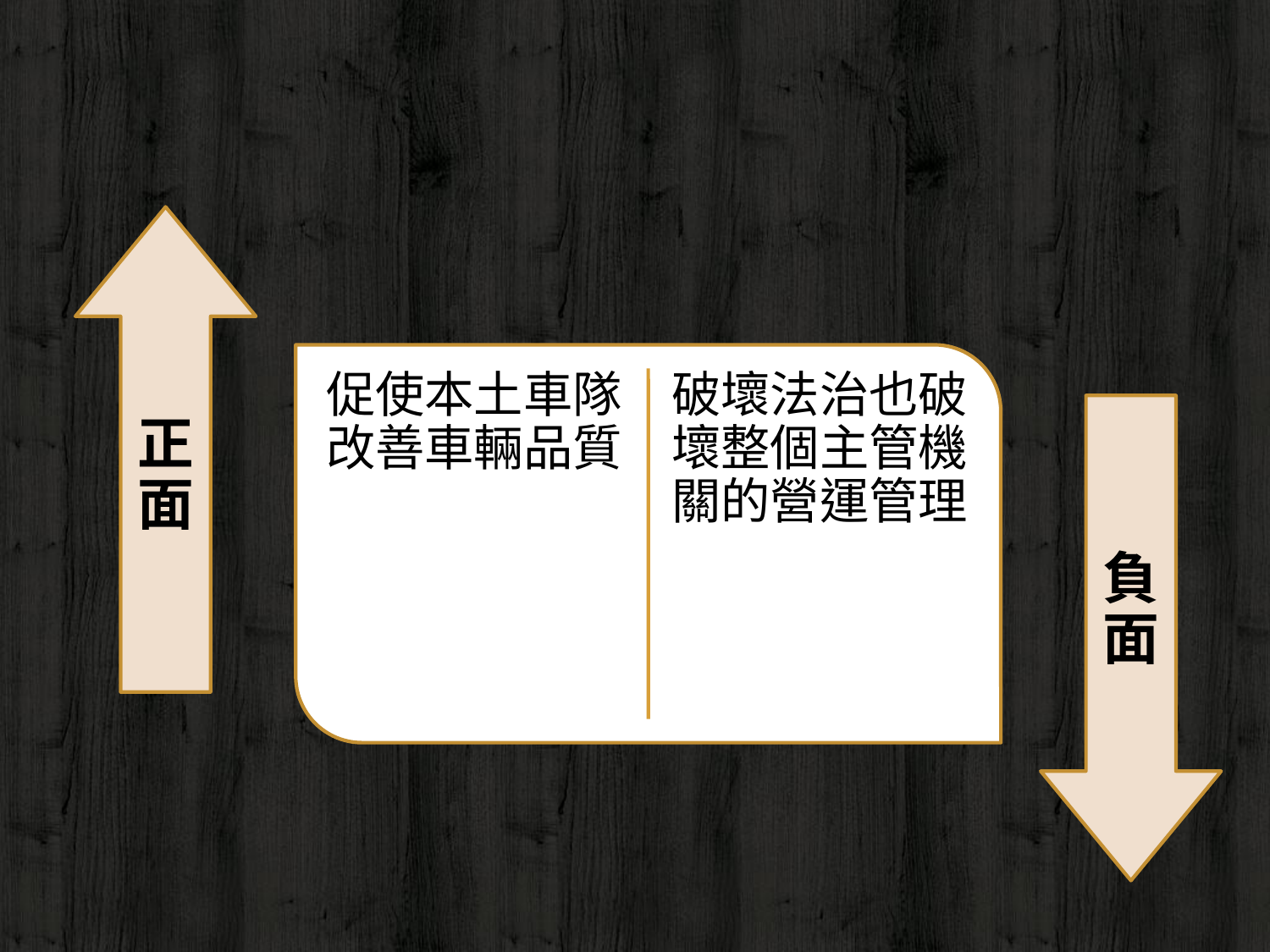

促使本土車隊改善車輛品質
破壞法治也破壞整個主管機關的營運管理
正面
負面